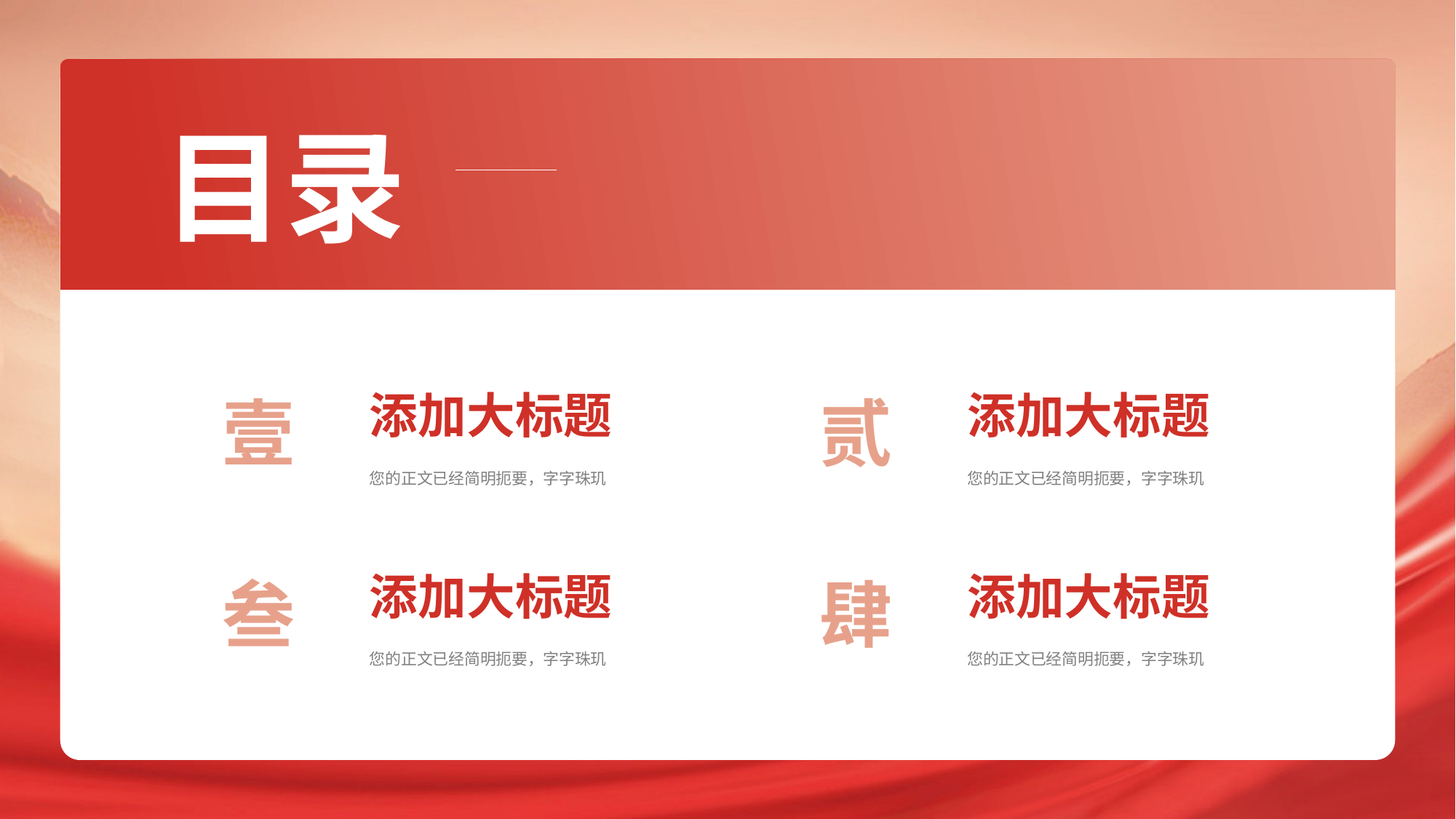

目录

添加大标题
添加大标题
壹
贰
您的正文已经简明扼要，字字珠玑
您的正文已经简明扼要，字字珠玑

添加大标题
添加大标题
叁
肆
您的正文已经简明扼要，字字珠玑
您的正文已经简明扼要，字字珠玑